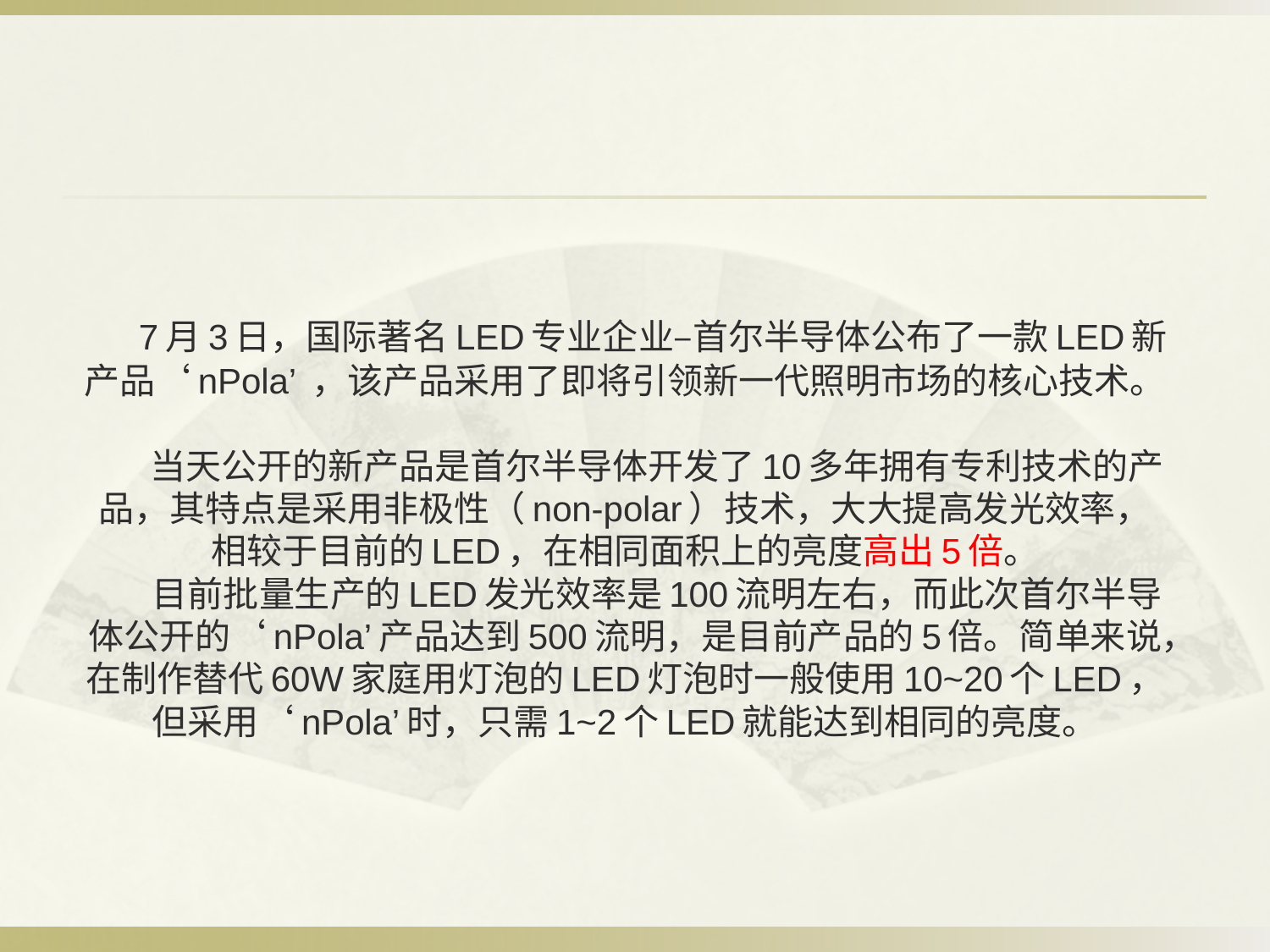

# 7月3日，国际著名LED专业企业–首尔半导体公布了一款LED新产品‘nPola’ ，该产品采用了即将引领新一代照明市场的核心技术。 当天公开的新产品是首尔半导体开发了10多年拥有专利技术的产品，其特点是采用非极性（non-polar）技术，大大提高发光效率，相较于目前的LED，在相同面积上的亮度高出5倍。 目前批量生产的LED发光效率是100流明左右，而此次首尔半导体公开的‘nPola’产品达到500流明，是目前产品的5倍。简单来说，在制作替代60W家庭用灯泡的LED灯泡时一般使用10~20个LED，但采用‘nPola’时，只需1~2个LED就能达到相同的亮度。